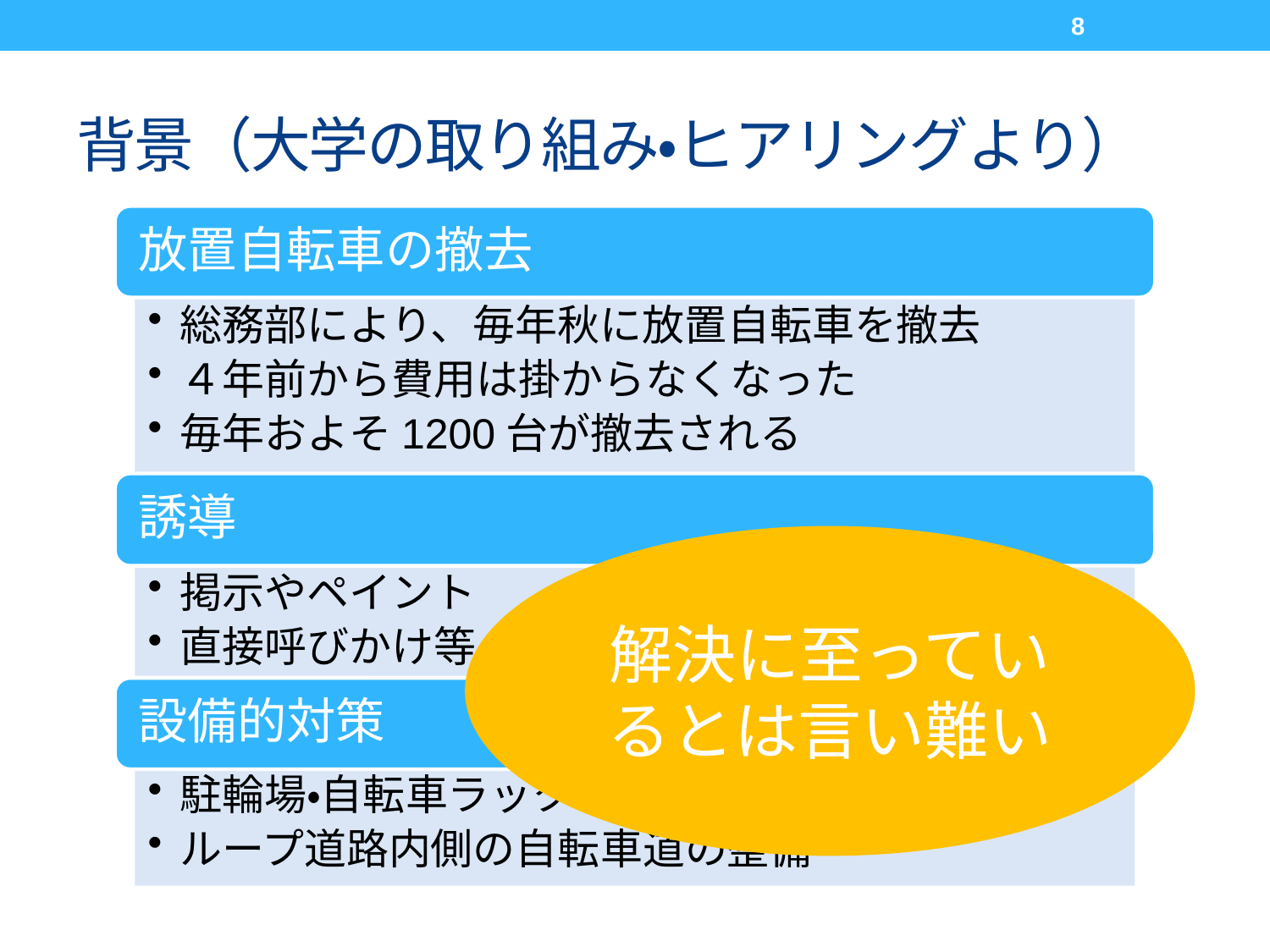

8
# 背景（大学の取り組み・ヒアリングより）
放置自転車の撤去
総務部により、毎年秋に放置自転車を撤去
４年前から費用は掛からなくなった
毎年およそ1200台が撤去される
誘導
掲示やペイント
直接呼びかけ等（新入生向け）
設備的対策
駐輪場・自転車ラックの増設・改修
ループ道路内側の自転車道の整備

解決に至っているとは言い難い